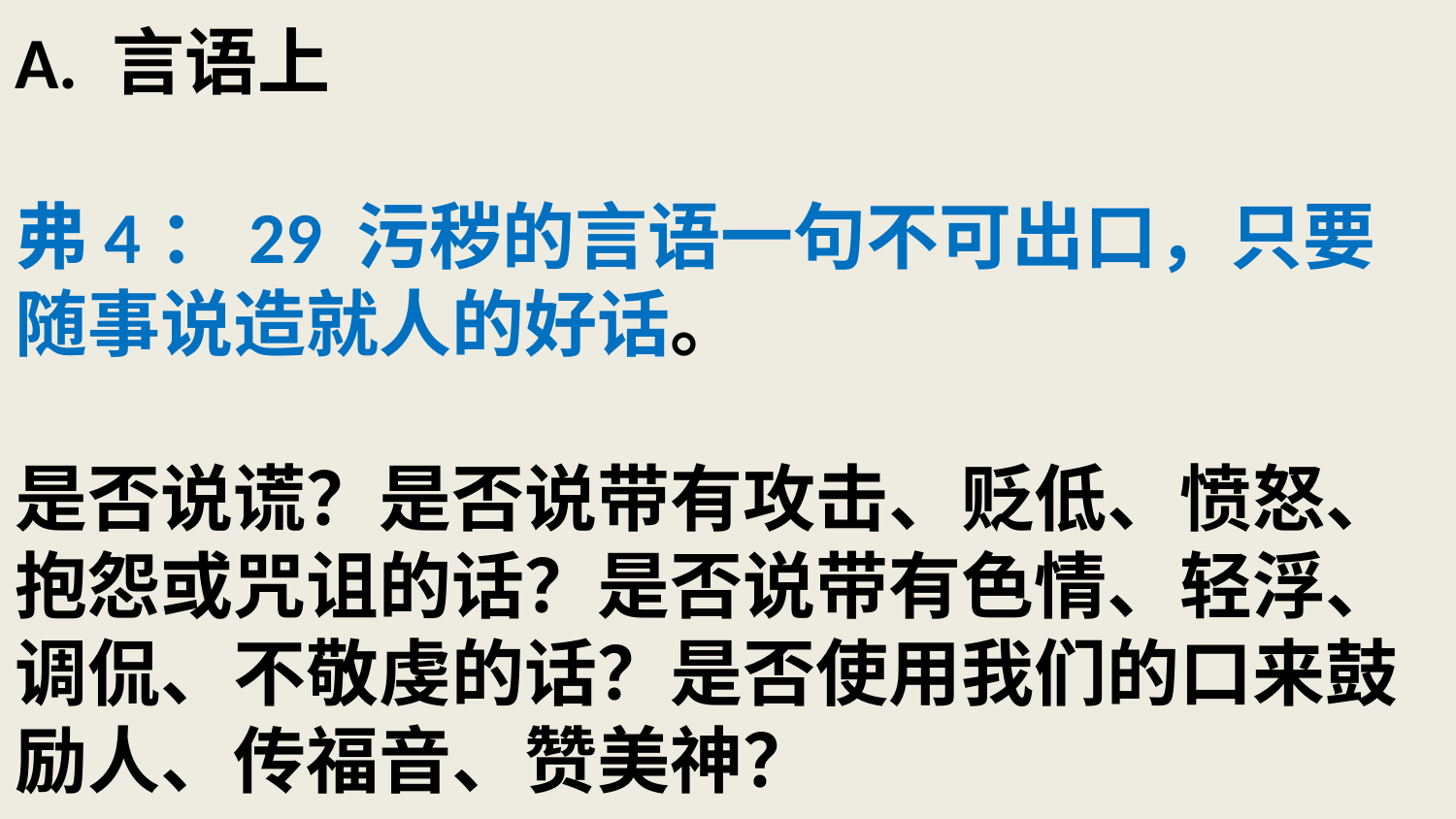

# A. 言语上 弗4：29 污秽的言语一句不可出口，只要随事说造就人的好话。 是否说谎？是否说带有攻击、贬低、愤怒、抱怨或咒诅的话？是否说带有色情、轻浮、调侃、不敬虔的话？是否使用我们的口来鼓励人、传福音、赞美神？